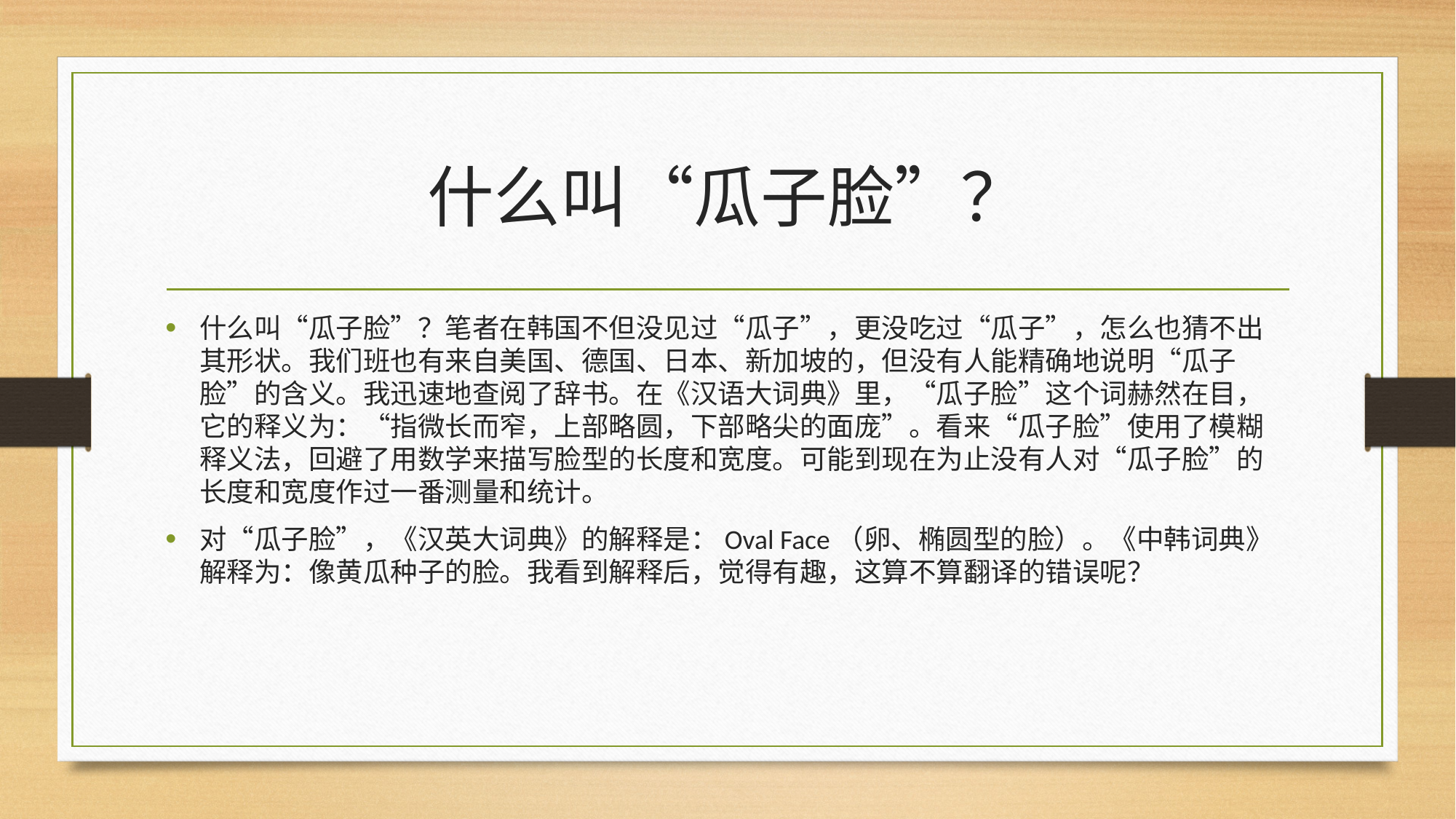

# 什么叫“瓜子脸”？
什么叫“瓜子脸”？笔者在韩国不但没见过“瓜子”，更没吃过“瓜子”，怎么也猜不出其形状。我们班也有来自美国、德国、日本、新加坡的，但没有人能精确地说明“瓜子脸”的含义。我迅速地查阅了辞书。在《汉语大词典》里，“瓜子脸”这个词赫然在目，它的释义为：“指微长而窄，上部略圆，下部略尖的面庞”。看来“瓜子脸”使用了模糊释义法，回避了用数学来描写脸型的长度和宽度。可能到现在为止没有人对“瓜子脸”的长度和宽度作过一番测量和统计。
对“瓜子脸”，《汉英大词典》的解释是：Oval Face（卵、椭圆型的脸）。《中韩词典》解释为：像黄瓜种子的脸。我看到解释后，觉得有趣，这算不算翻译的错误呢？